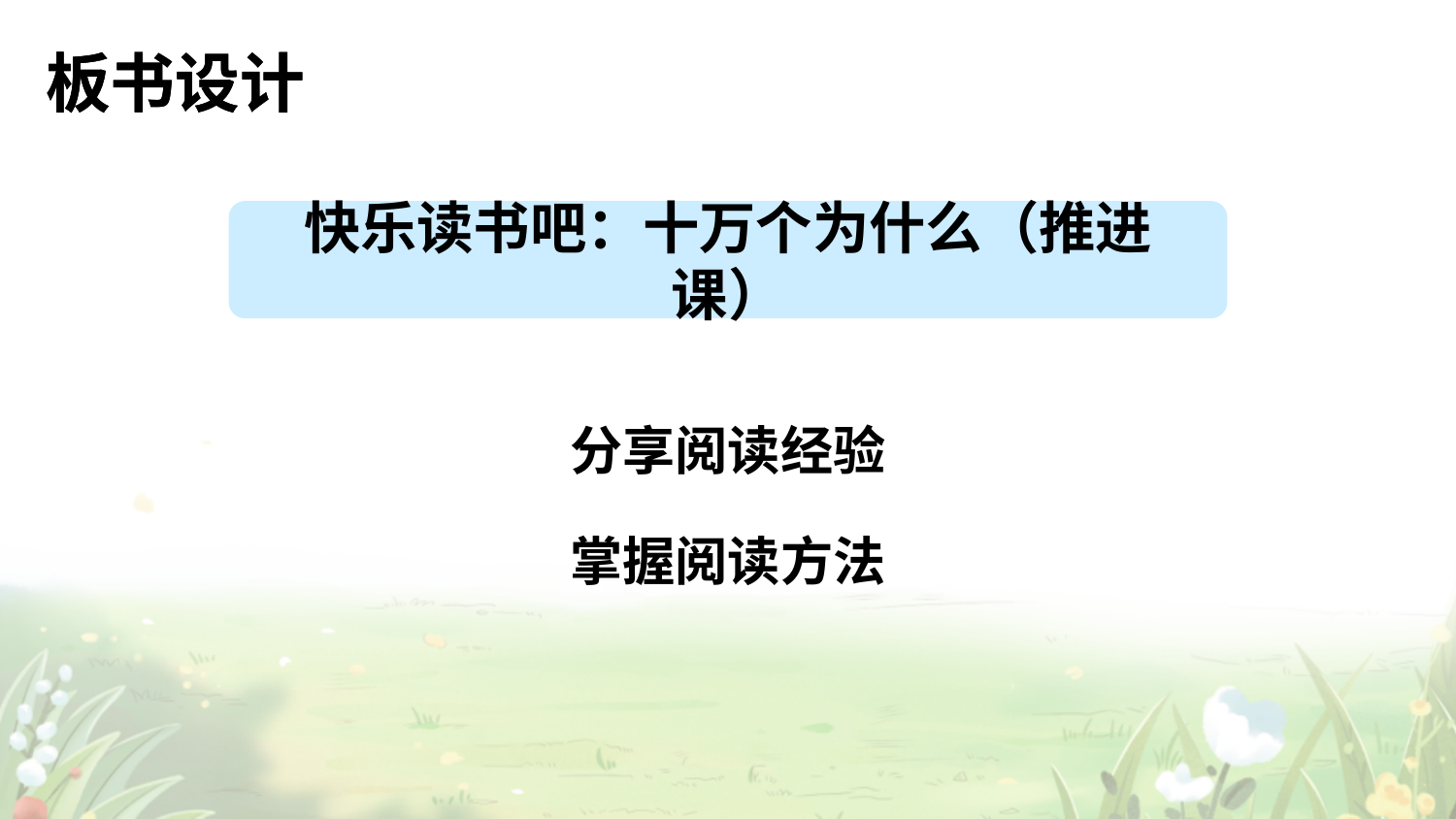

板书设计
板书设计
快乐读书吧：十万个为什么（推进课）
分享阅读经验
掌握阅读方法